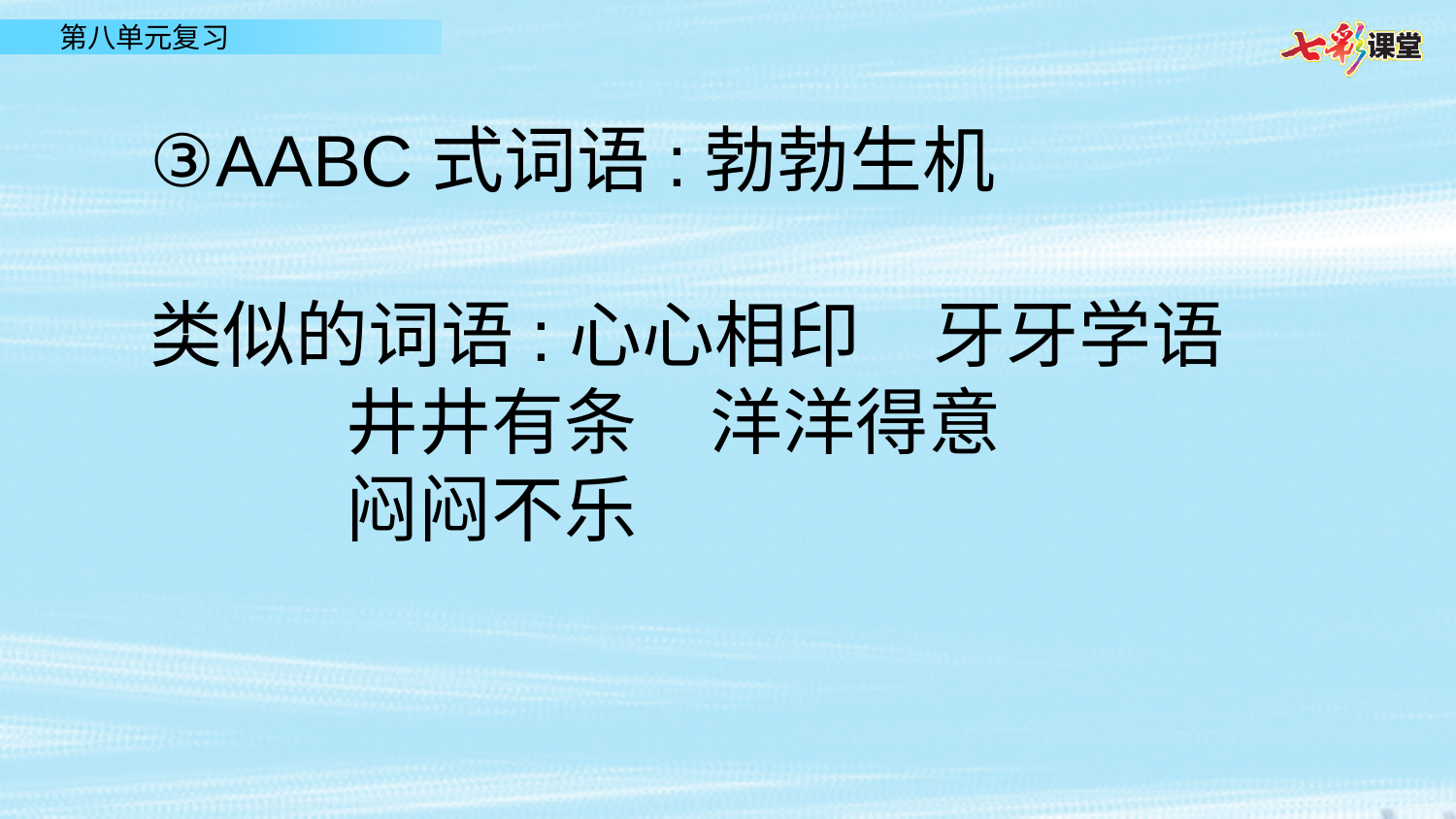

③AABC式词语:勃勃生机

类似的词语:心心相印　牙牙学语
           井井有条　洋洋得意
           闷闷不乐